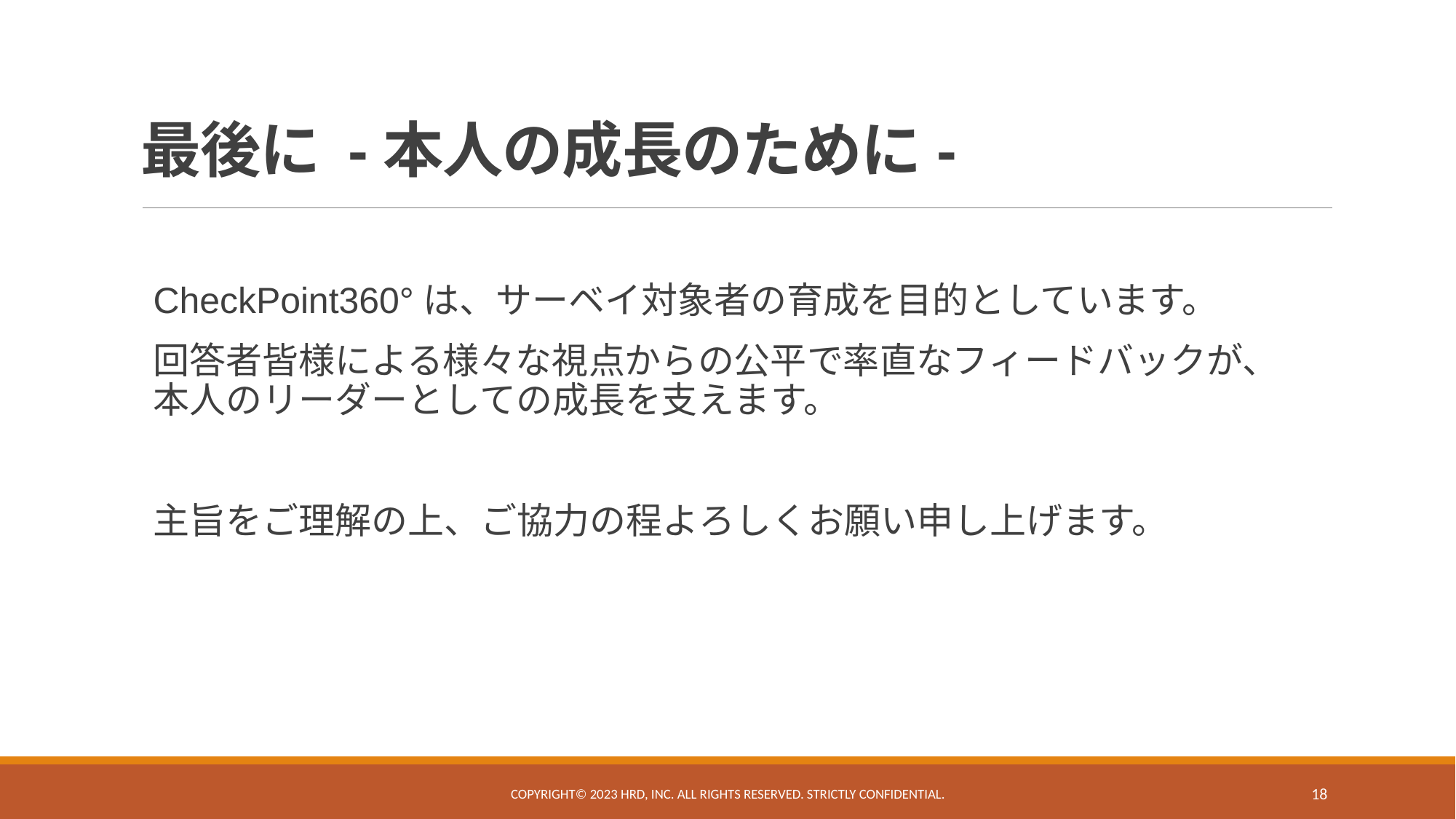

最後に -本人の成長のために-
CheckPoint360°は、サーベイ対象者の育成を目的としています。
回答者皆様による様々な視点からの公平で率直なフィードバックが、本人のリーダーとしての成長を支えます。

主旨をご理解の上、ご協力の程よろしくお願い申し上げます。
Copyright©️ 2023 HRD, Inc. All Rights Reserved. Strictly Confidential.
18